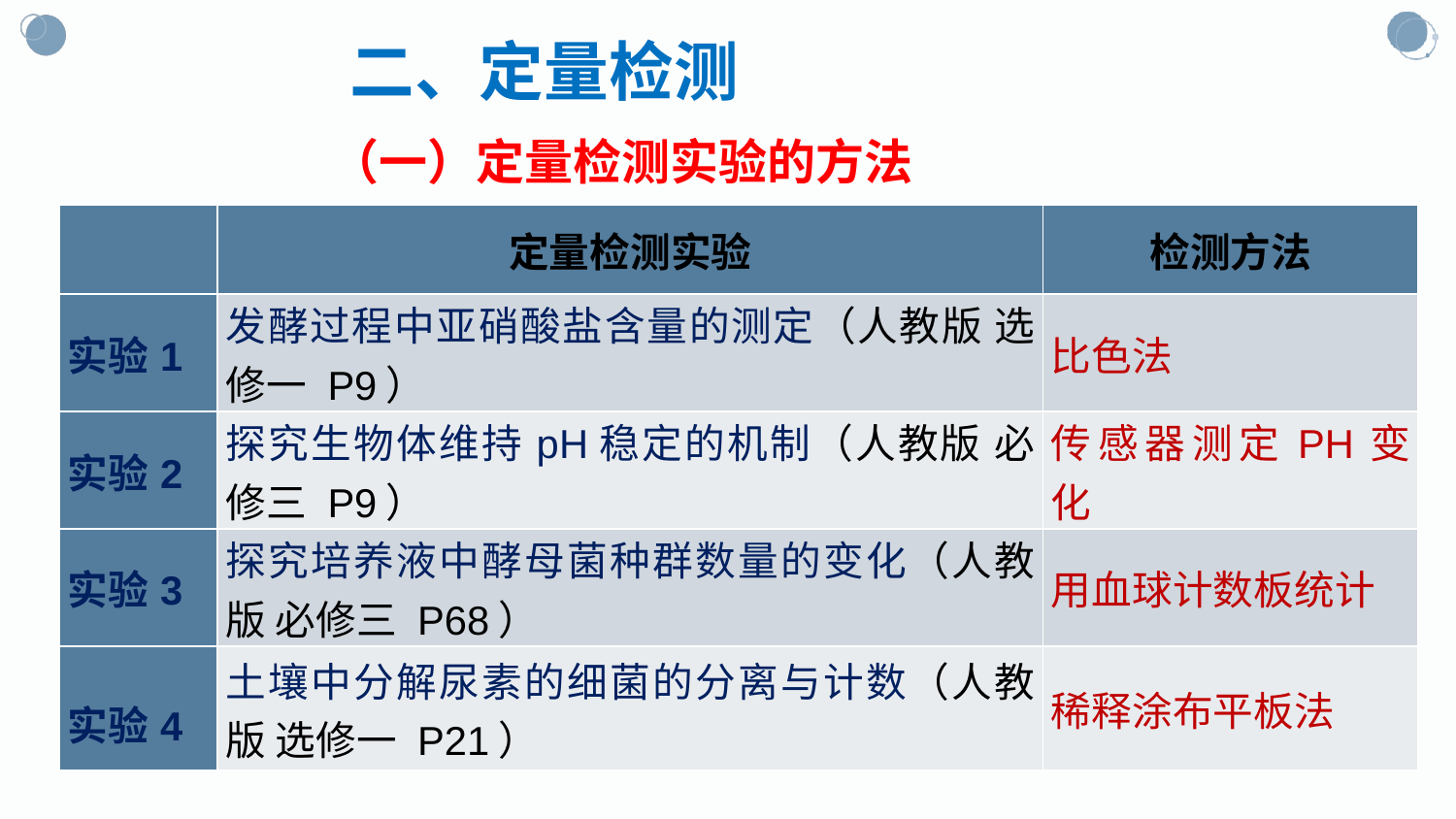

二、定量检测
（一）定量检测实验的方法
|  | 定量检测实验 | 检测方法 |
| --- | --- | --- |
| 实验1 | 发酵过程中亚硝酸盐含量的测定（人教版 选修一 P9） | 比色法 |
| 实验2 | 探究生物体维持pH稳定的机制（人教版 必修三 P9） | 传感器测定PH变化 |
| 实验3 | 探究培养液中酵母菌种群数量的变化（人教版 必修三 P68） | 用血球计数板统计 |
| 实验4 | 土壤中分解尿素的细菌的分离与计数（人教版 选修一 P21） | 稀释涂布平板法 |